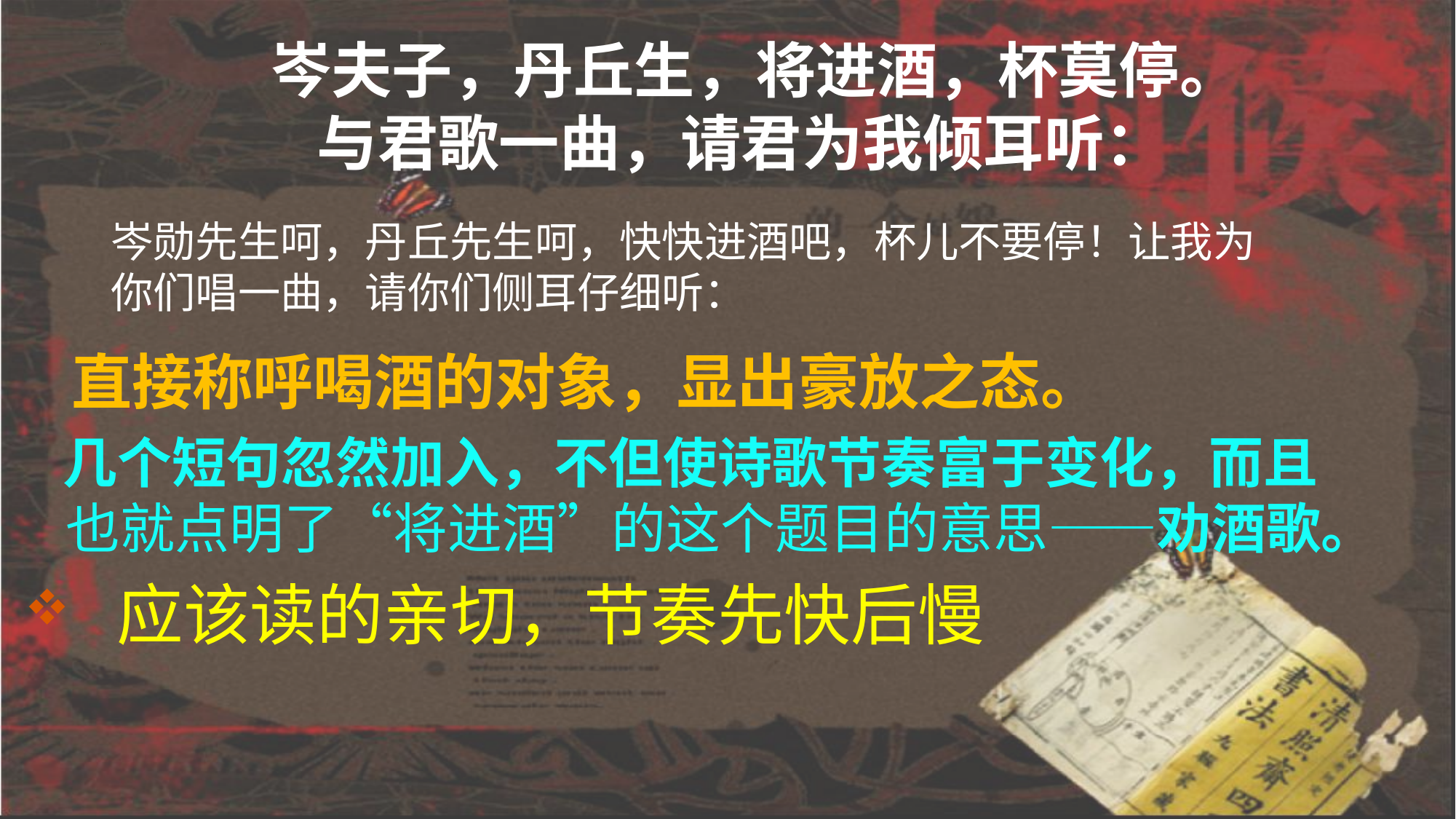

# 岑夫子，丹丘生，将进酒，杯莫停。 与君歌一曲，请君为我倾耳听：
岑勋先生呵，丹丘先生呵，快快进酒吧，杯儿不要停！让我为你们唱一曲，请你们侧耳仔细听：
  直接称呼喝酒的对象，显出豪放之态。
  几个短句忽然加入，不但使诗歌节奏富于变化，而且也就点明了“将进酒”的这个题目的意思——劝酒歌。
  应该读的亲切，节奏先快后慢